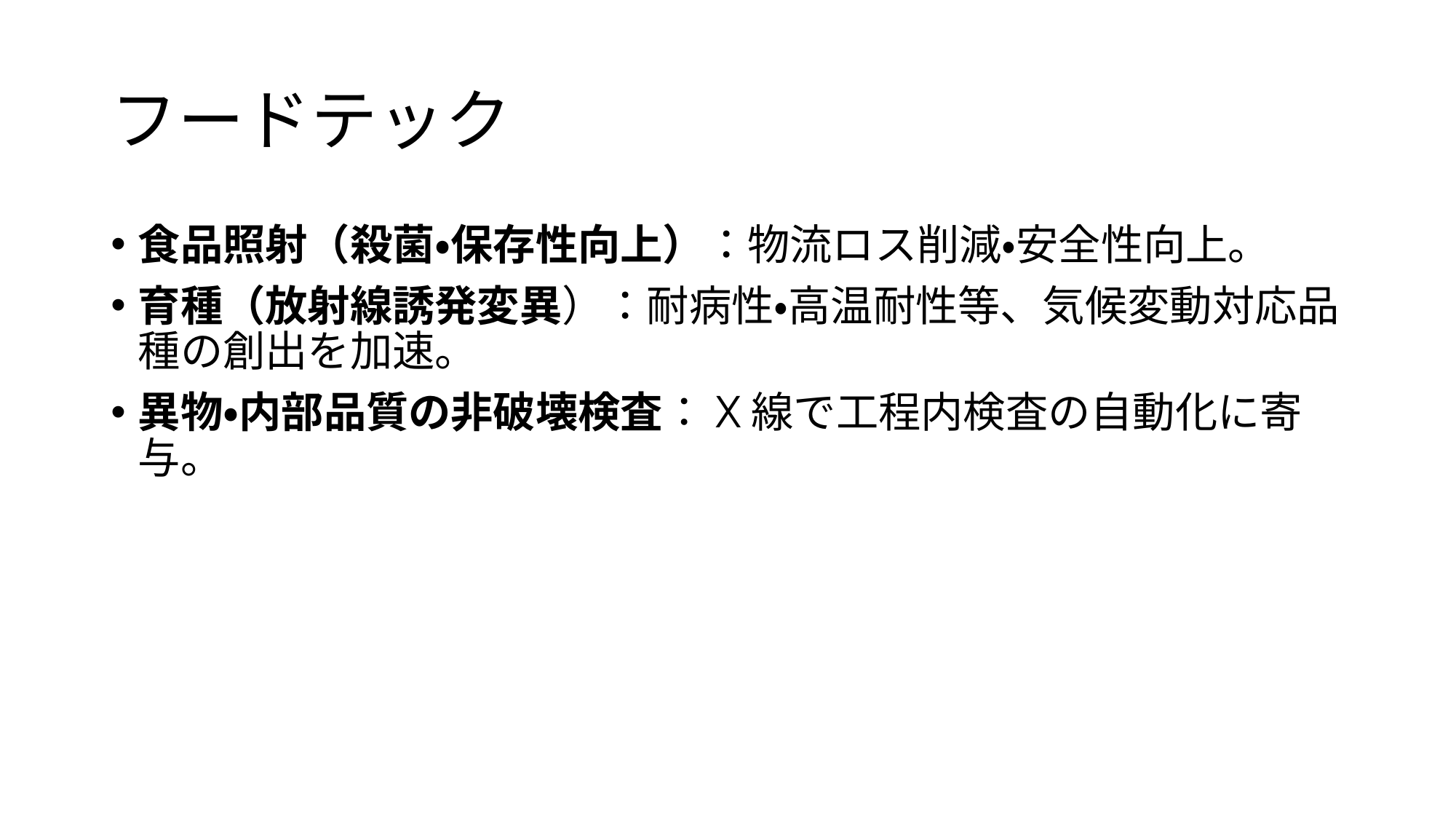

# フードテック
食品照射（殺菌・保存性向上）：物流ロス削減・安全性向上。
育種（放射線誘発変異）：耐病性・高温耐性等、気候変動対応品種の創出を加速。
異物・内部品質の非破壊検査：X線で工程内検査の自動化に寄与。